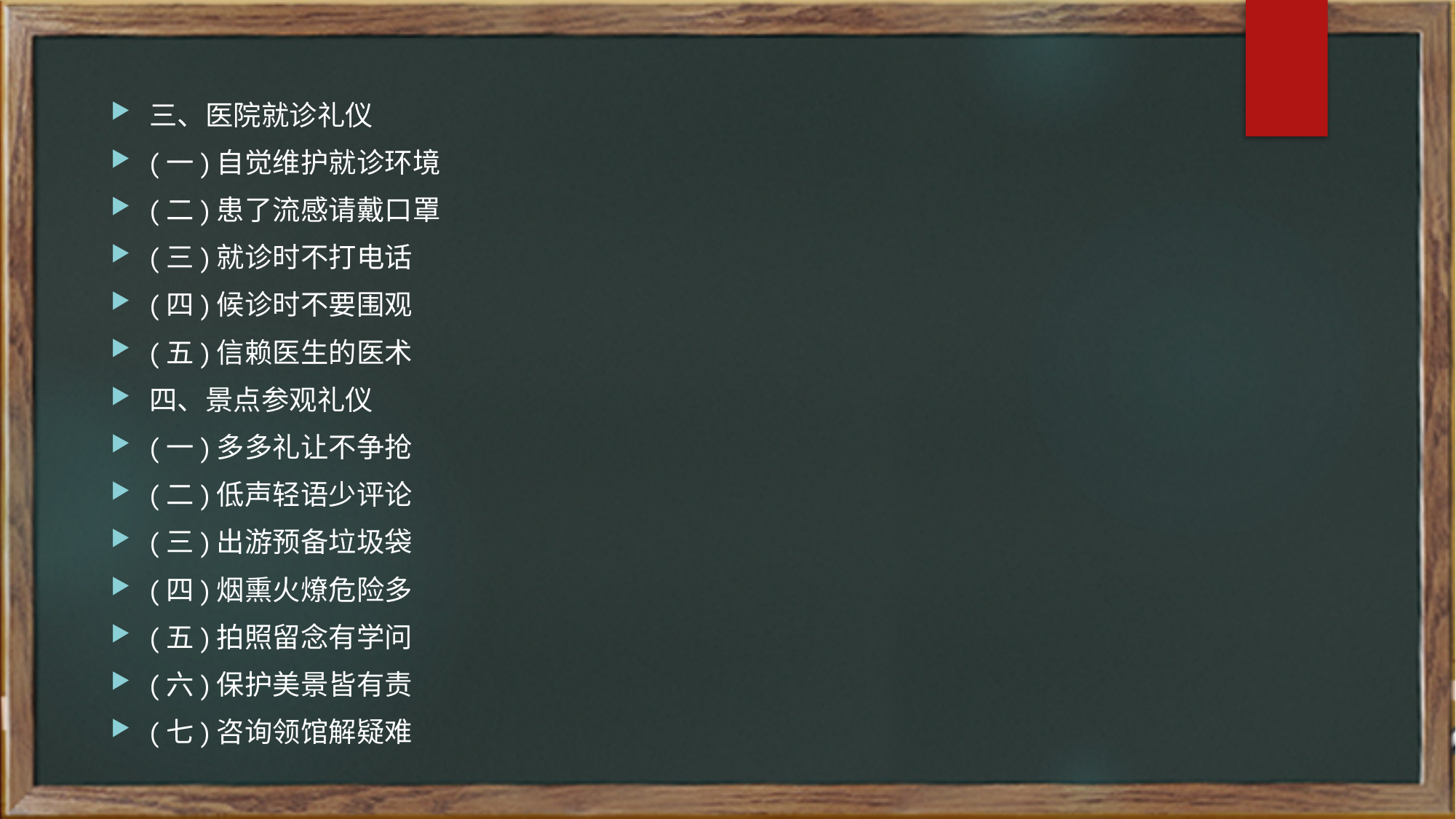

三、医院就诊礼仪
(一)自觉维护就诊环境
(二)患了流感请戴口罩
(三)就诊时不打电话
(四)候诊时不要围观
(五)信赖医生的医术
四、景点参观礼仪
(一)多多礼让不争抢
(二)低声轻语少评论
(三)出游预备垃圾袋
(四)烟熏火燎危险多
(五)拍照留念有学问
(六)保护美景皆有责
(七)咨询领馆解疑难